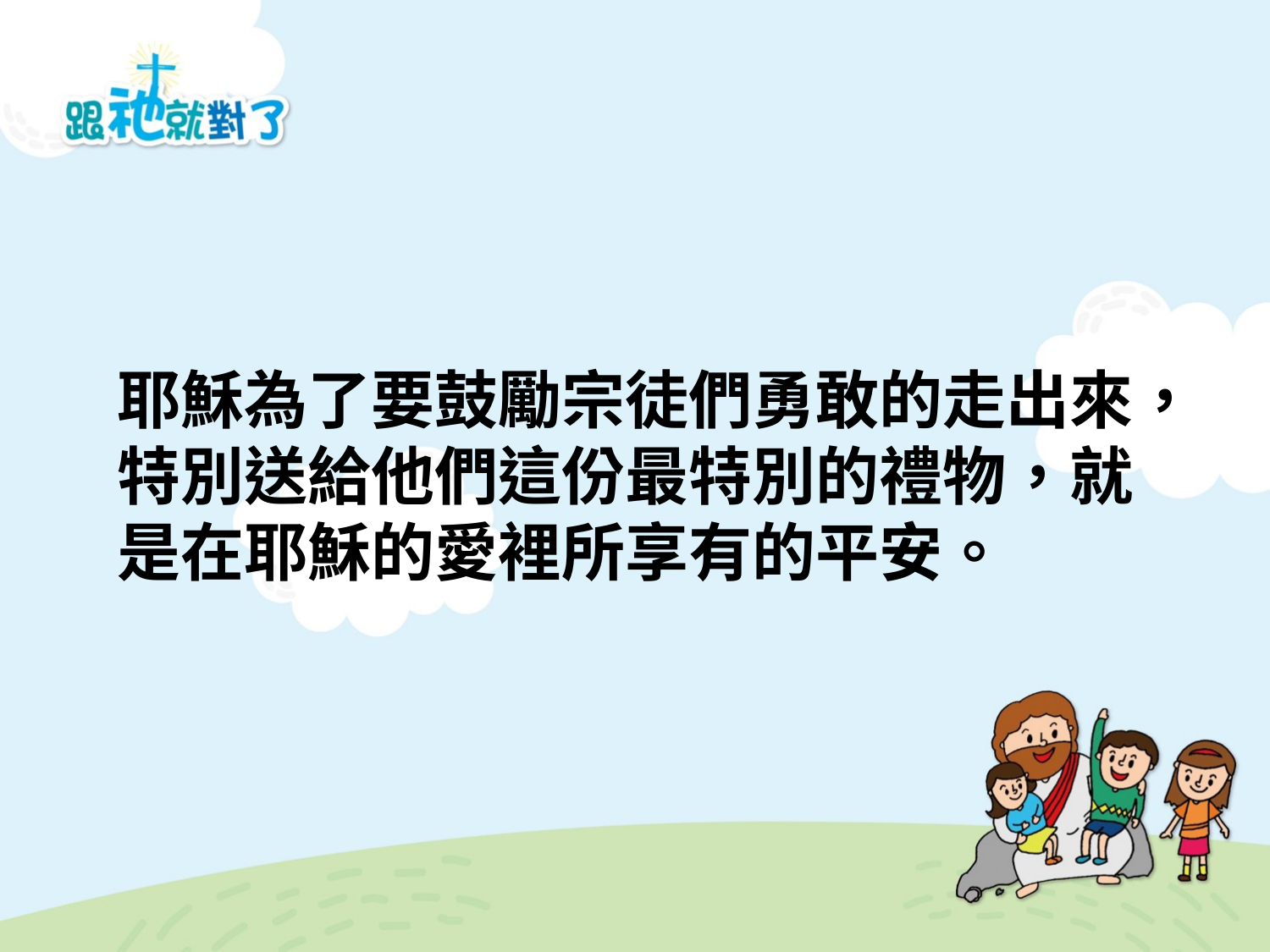

耶穌為了要鼓勵宗徒們勇敢的走出來，特別送給他們這份最特別的禮物，就是在耶穌的愛裡所享有的平安。